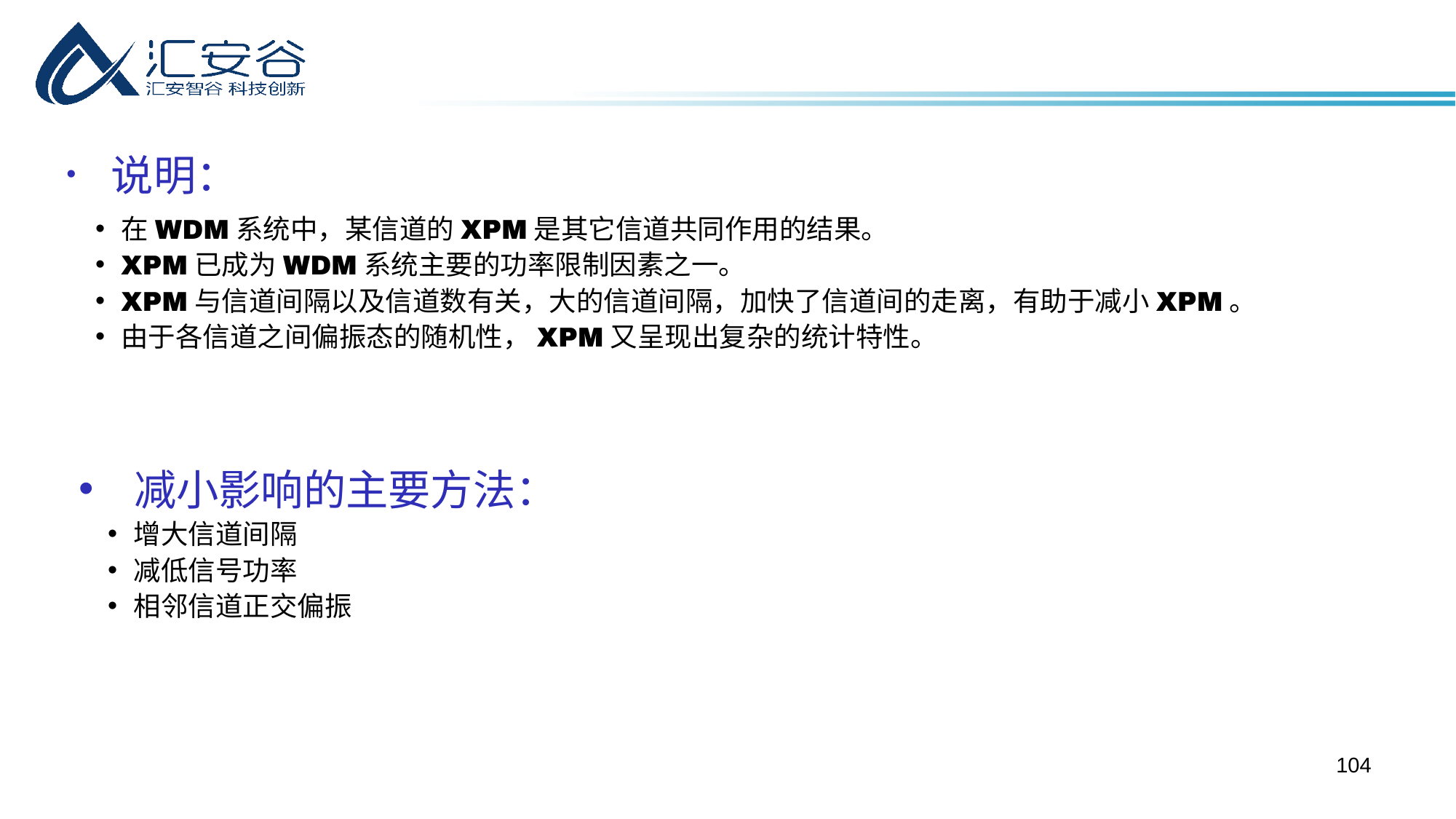

说明：
在WDM系统中，某信道的XPM是其它信道共同作用的结果。
XPM已成为WDM系统主要的功率限制因素之一。
XPM与信道间隔以及信道数有关，大的信道间隔，加快了信道间的走离，有助于减小XPM。
由于各信道之间偏振态的随机性，XPM又呈现出复杂的统计特性。
  减小影响的主要方法：
增大信道间隔
减低信号功率
相邻信道正交偏振
104